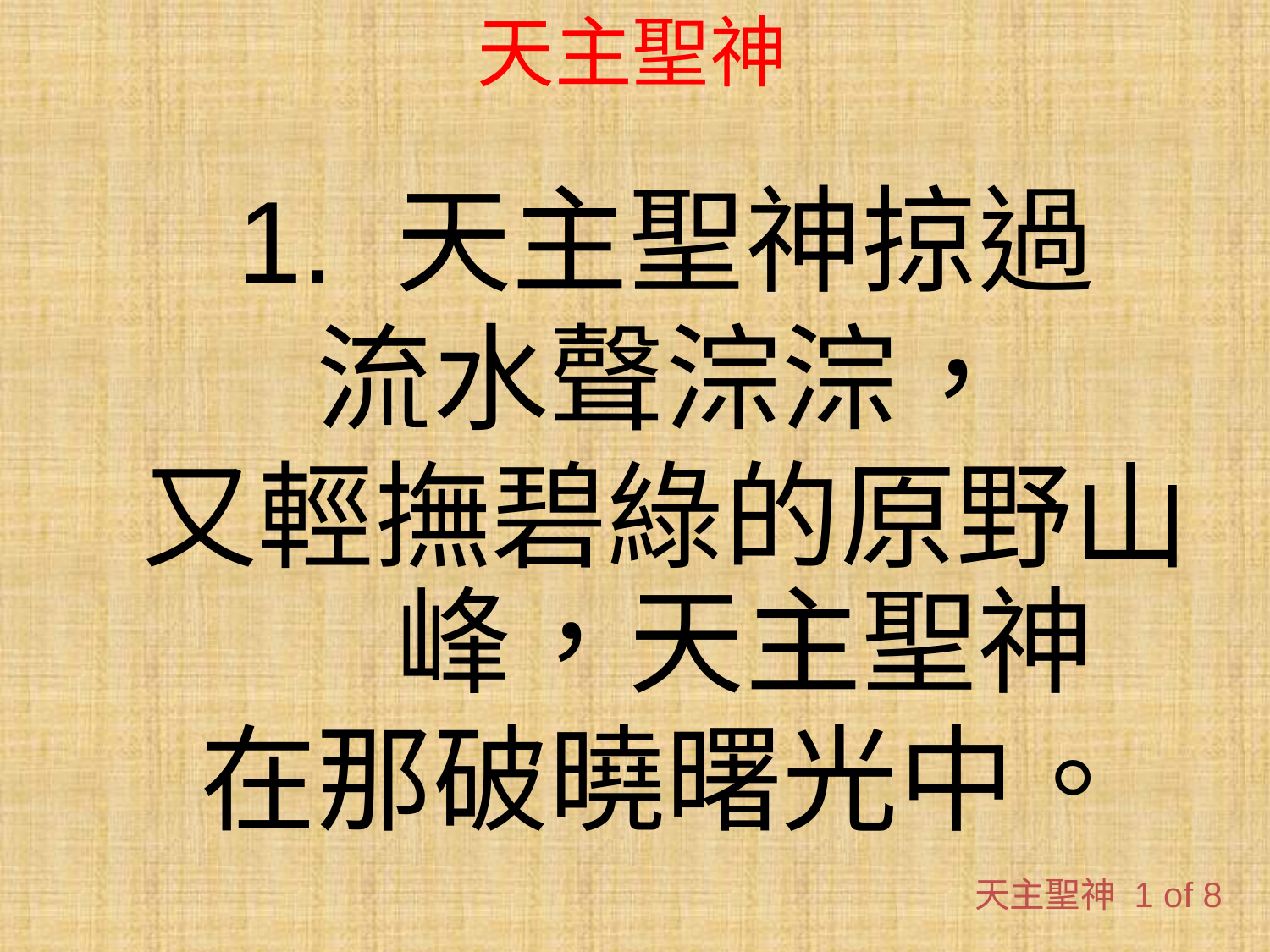

# 天主聖神
天主聖神掠過
流水聲淙淙，
又輕撫碧綠的原野山峰，天主聖神
在那破曉曙光中。
天主聖神 1 of 8